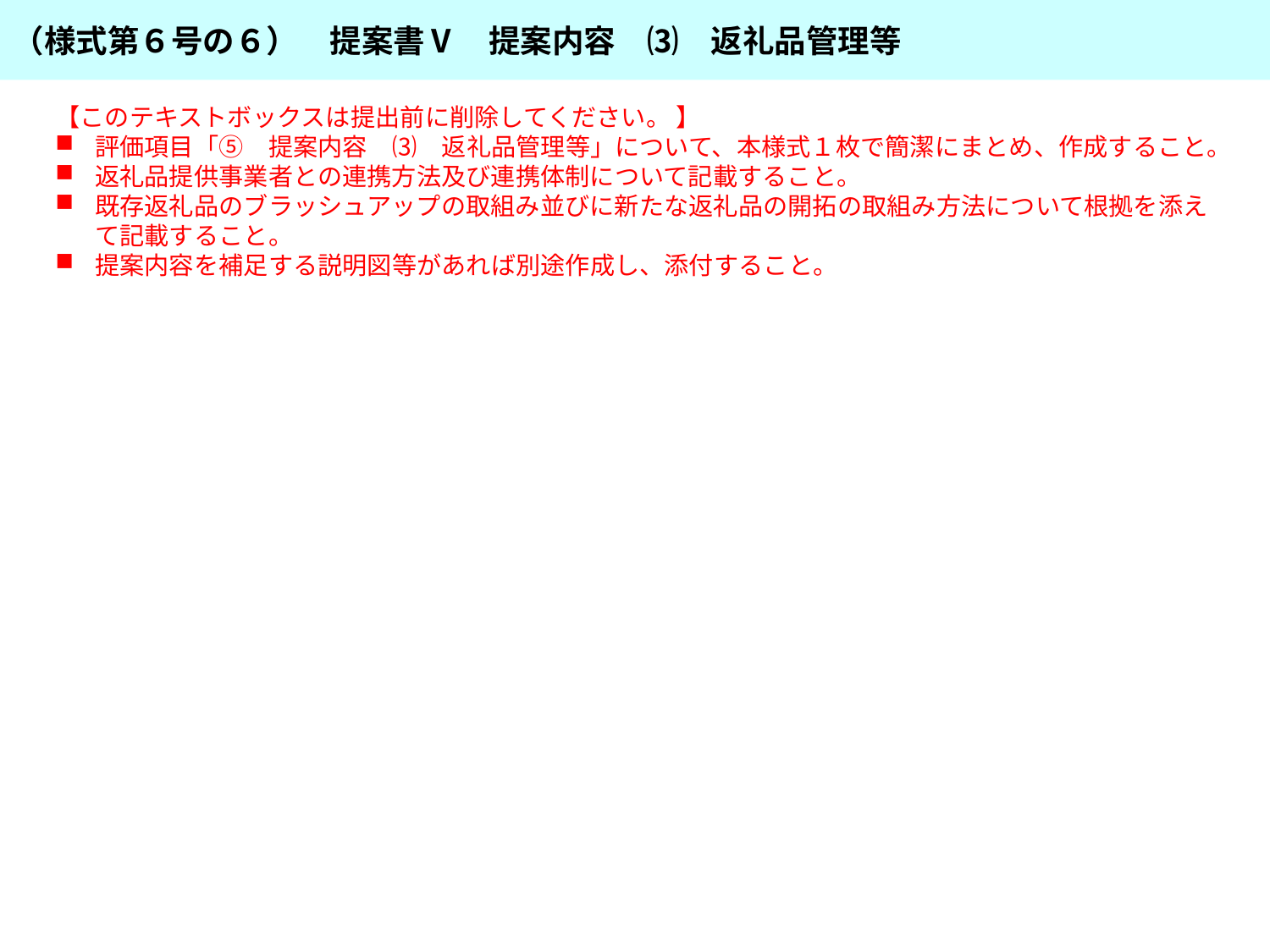

（様式第６号の６）　提案書Ⅴ　提案内容　⑶　返礼品管理等
【このテキストボックスは提出前に削除してください。 】
評価項目「⑤　提案内容　⑶　返礼品管理等」について、本様式１枚で簡潔にまとめ、作成すること。
返礼品提供事業者との連携方法及び連携体制について記載すること。
既存返礼品のブラッシュアップの取組み並びに新たな返礼品の開拓の取組み方法について根拠を添えて記載すること。
提案内容を補足する説明図等があれば別途作成し、添付すること。